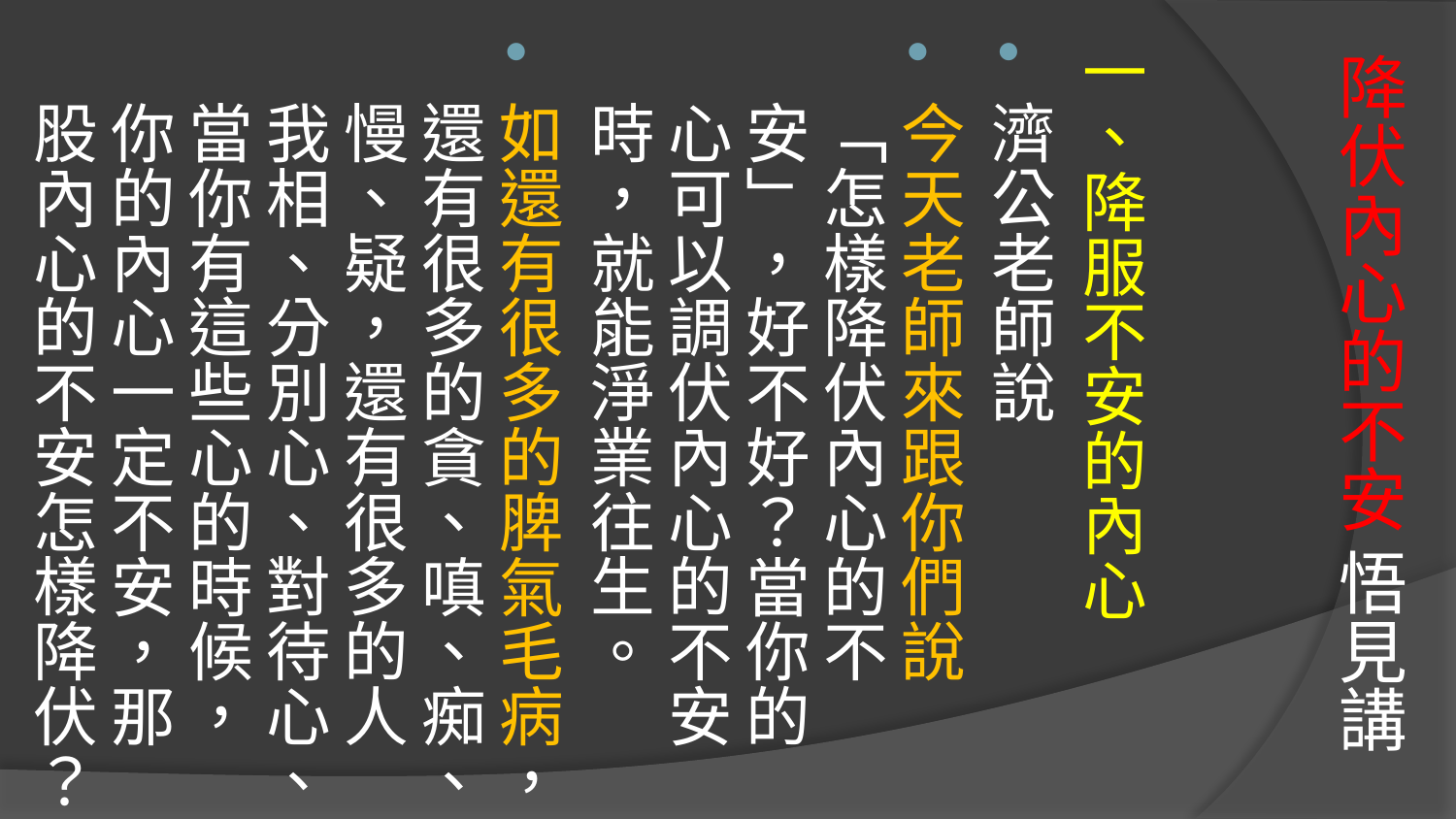

一、降服不安的內心
濟公老師說
今天老師來跟你們說「怎樣降伏內心的不安」，好不好？當你的心可以調伏內心的不安時，就能淨業往生。
如還有很多的脾氣毛病，還有很多的貪、嗔、痴、慢、疑，還有很多的人我相、分別心、對待心、當你有這些心的時候，你的內心一定不安，那股內心的不安怎樣降伏？
# 降伏內心的不安 悟見講